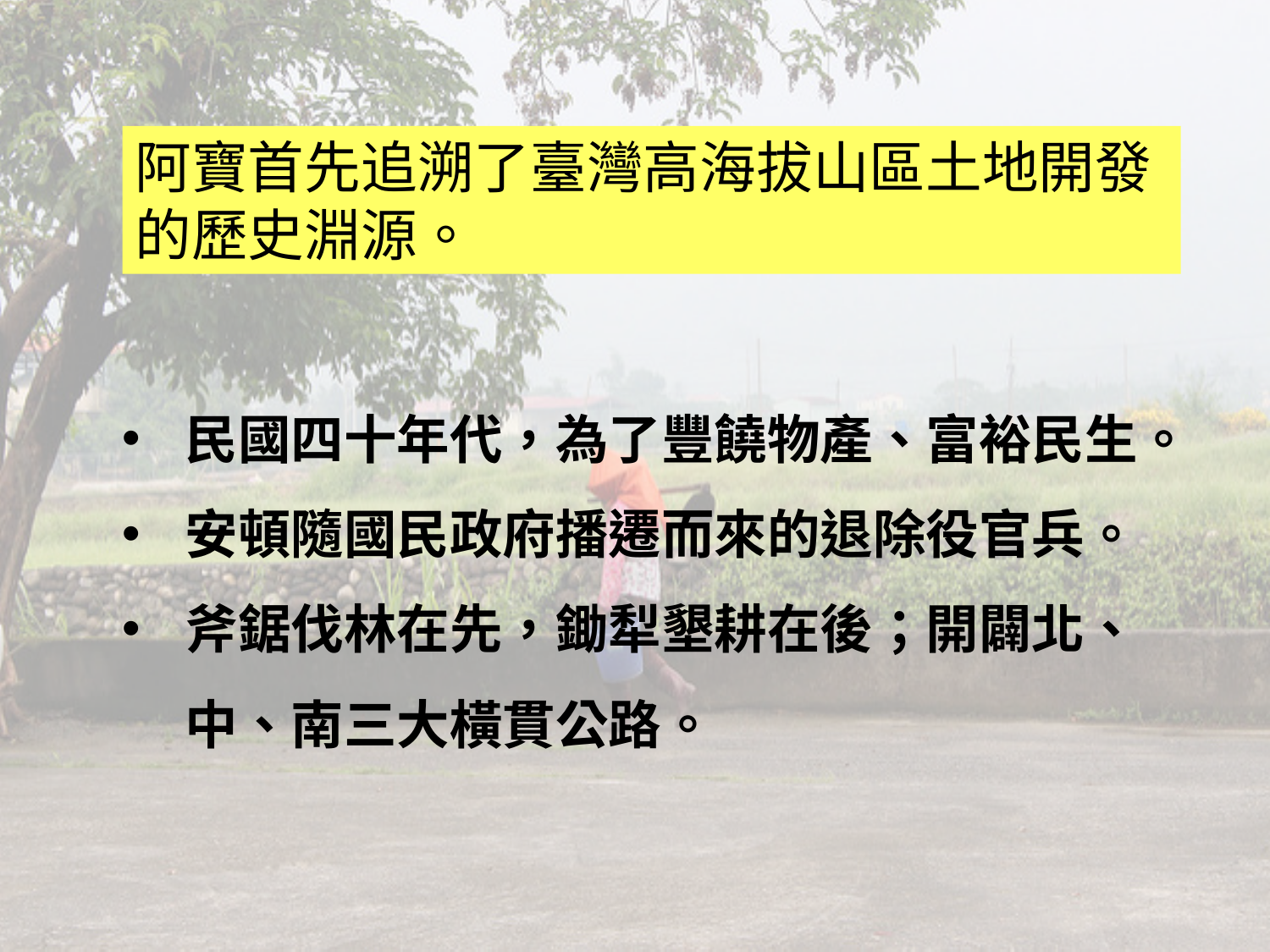

阿寶首先追溯了臺灣高海拔山區土地開發的歷史淵源。
民國四十年代，為了豐饒物產、富裕民生。
安頓隨國民政府播遷而來的退除役官兵。
斧鋸伐林在先，鋤犁墾耕在後；開闢北、中、南三大橫貫公路。